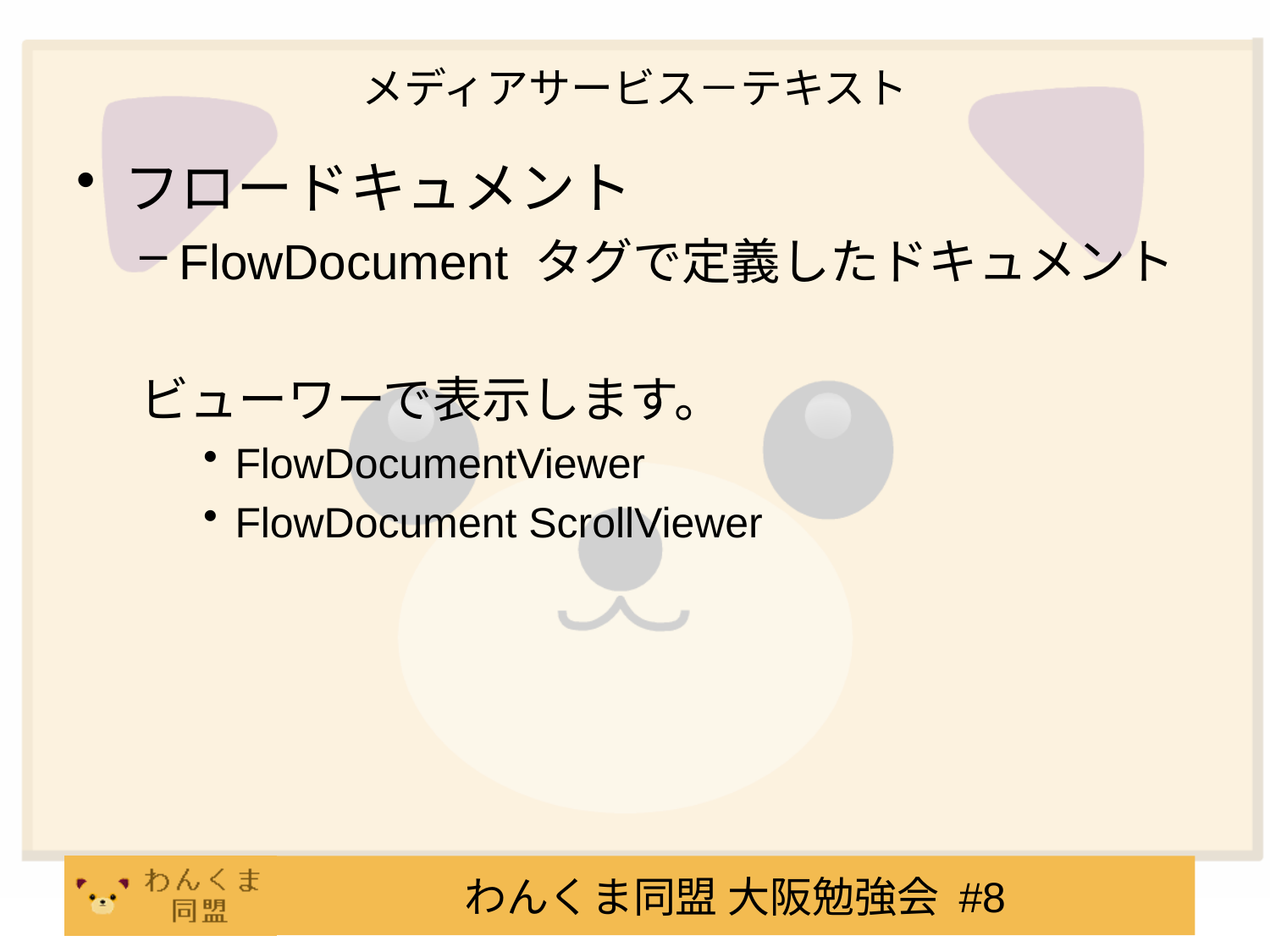

# メディアサービス－テキスト
フロードキュメント
FlowDocument タグで定義したドキュメント

ビューワーで表示します。
FlowDocumentViewer
FlowDocument ScrollViewer